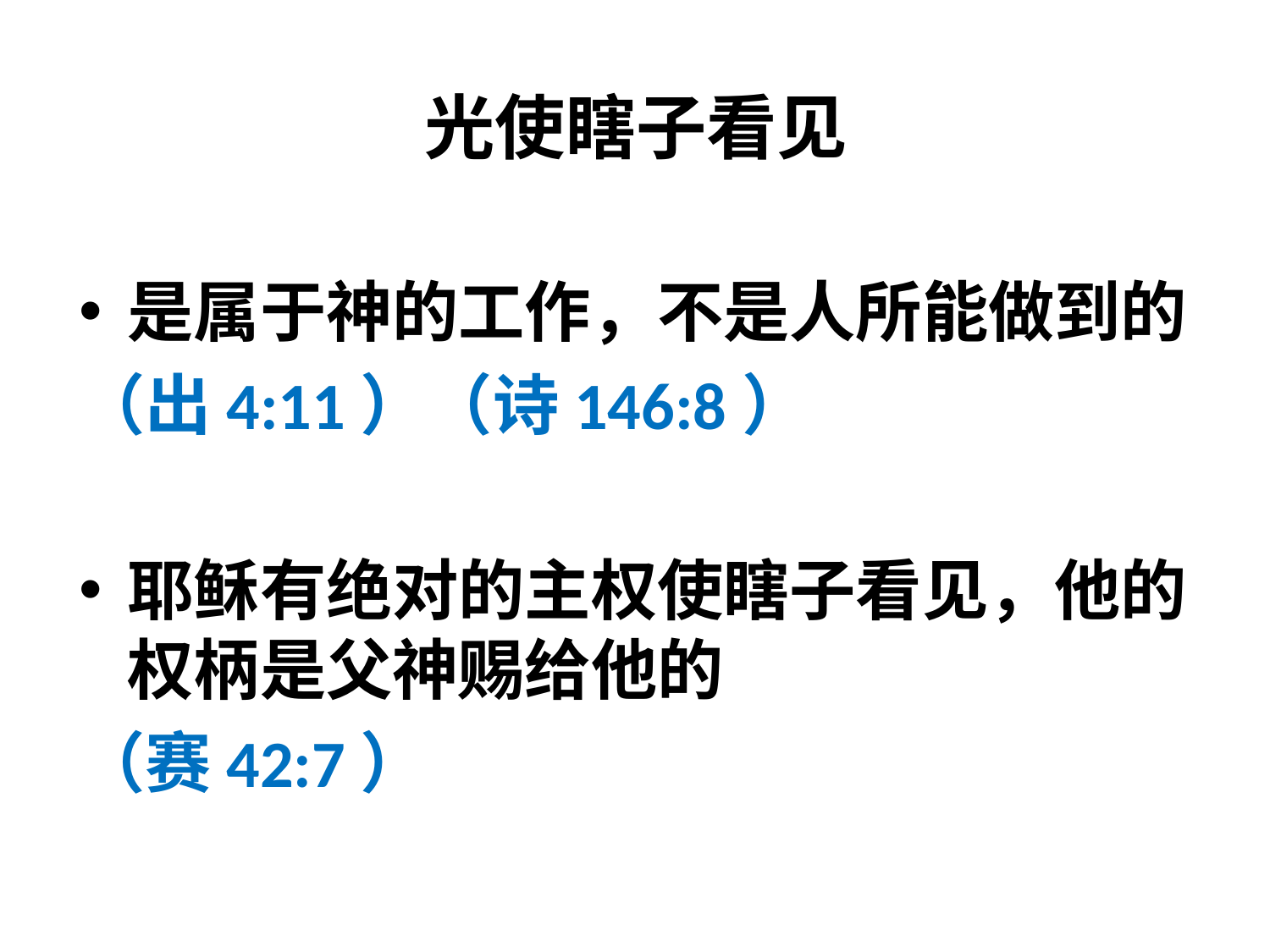

# 光使瞎子看见
是属于神的工作，不是人所能做到的
（出4:11）（诗146:8）

耶稣有绝对的主权使瞎子看见，他的权柄是父神赐给他的
（赛42:7）